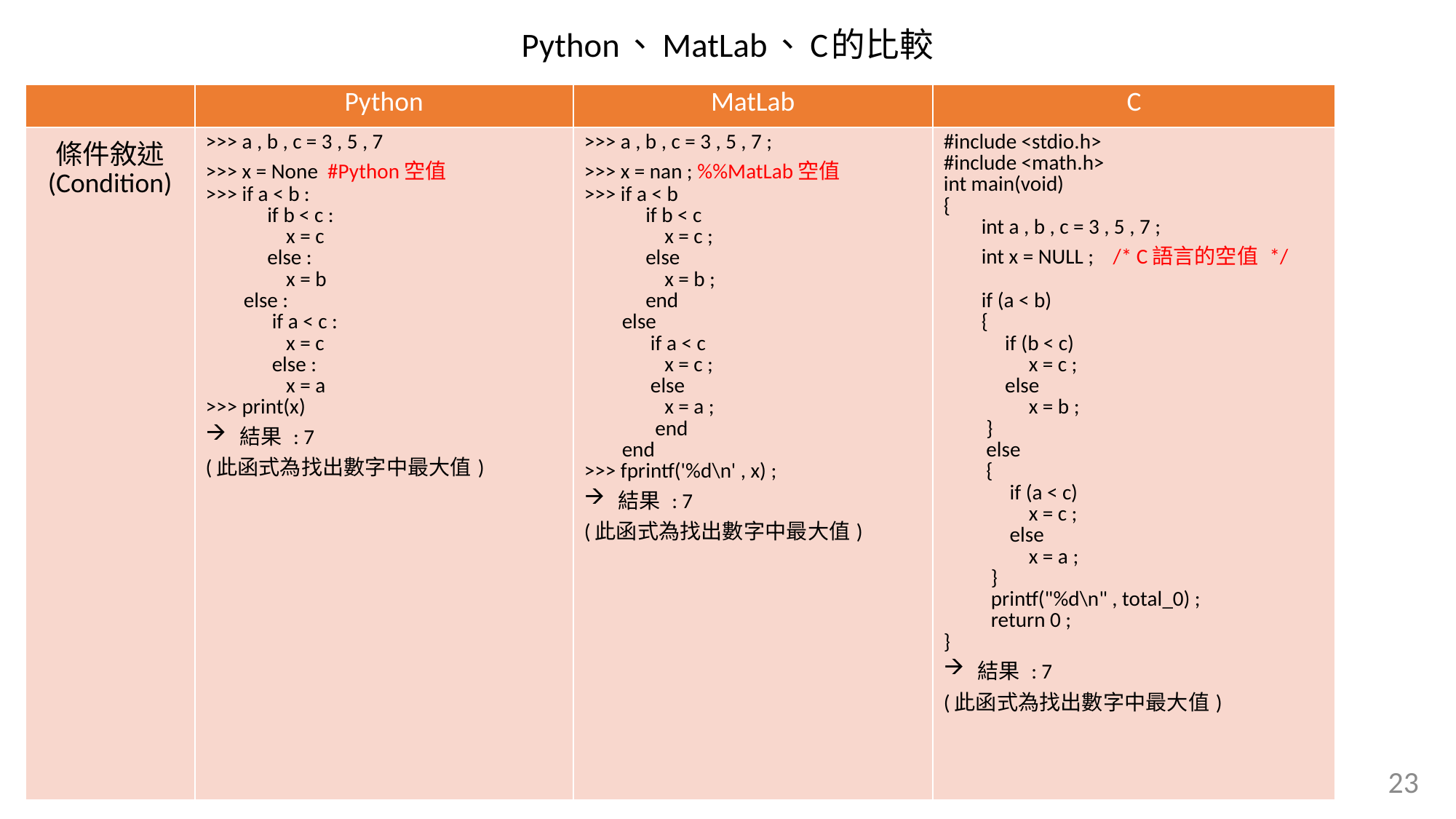

# Python、MatLab、C的比較
|  | Python | MatLab | C |
| --- | --- | --- | --- |
| 條件敘述 (Condition) | >>> a , b , c = 3 , 5 , 7 >>> x = None #Python空值 >>> if a < b : if b < c : x = c else : x = b else : if a < c : x = c else : x = a >>> print(x) 結果 : 7 (此函式為找出數字中最大值) | >>> a , b , c = 3 , 5 , 7 ; >>> x = nan ; %%MatLab空值 >>> if a < b if b < c x = c ; else x = b ; end else if a < c x = c ; else x = a ; end end >>> fprintf('%d\n' , x) ; 結果 : 7 (此函式為找出數字中最大值) | #include <stdio.h> #include <math.h> int main(void) { int a , b , c = 3 , 5 , 7 ; int x = NULL ; /\* C語言的空值 \*/ if (a < b) { if (b < c) x = c ; else x = b ; } else { if (a < c) x = c ; else x = a ; } printf("%d\n" , total\_0) ; return 0 ; } 結果 : 7 (此函式為找出數字中最大值) |
23